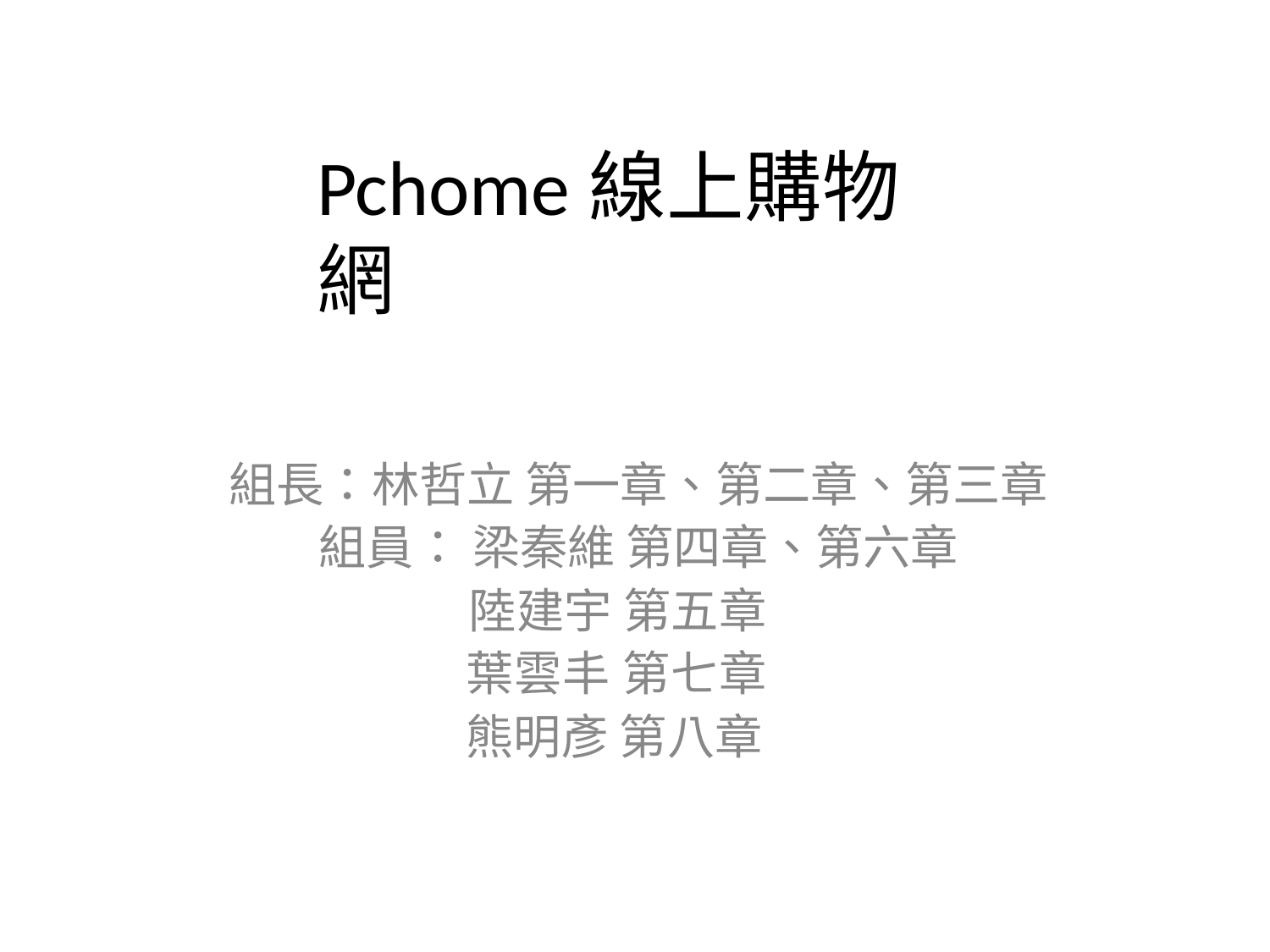

# Pchome線上購物網
組長：林哲立 第一章、第二章、第三章 組員： 梁秦維 第四章、第六章
陸建宇 第五章 葉雲丰 第七章 熊明彥 第八章